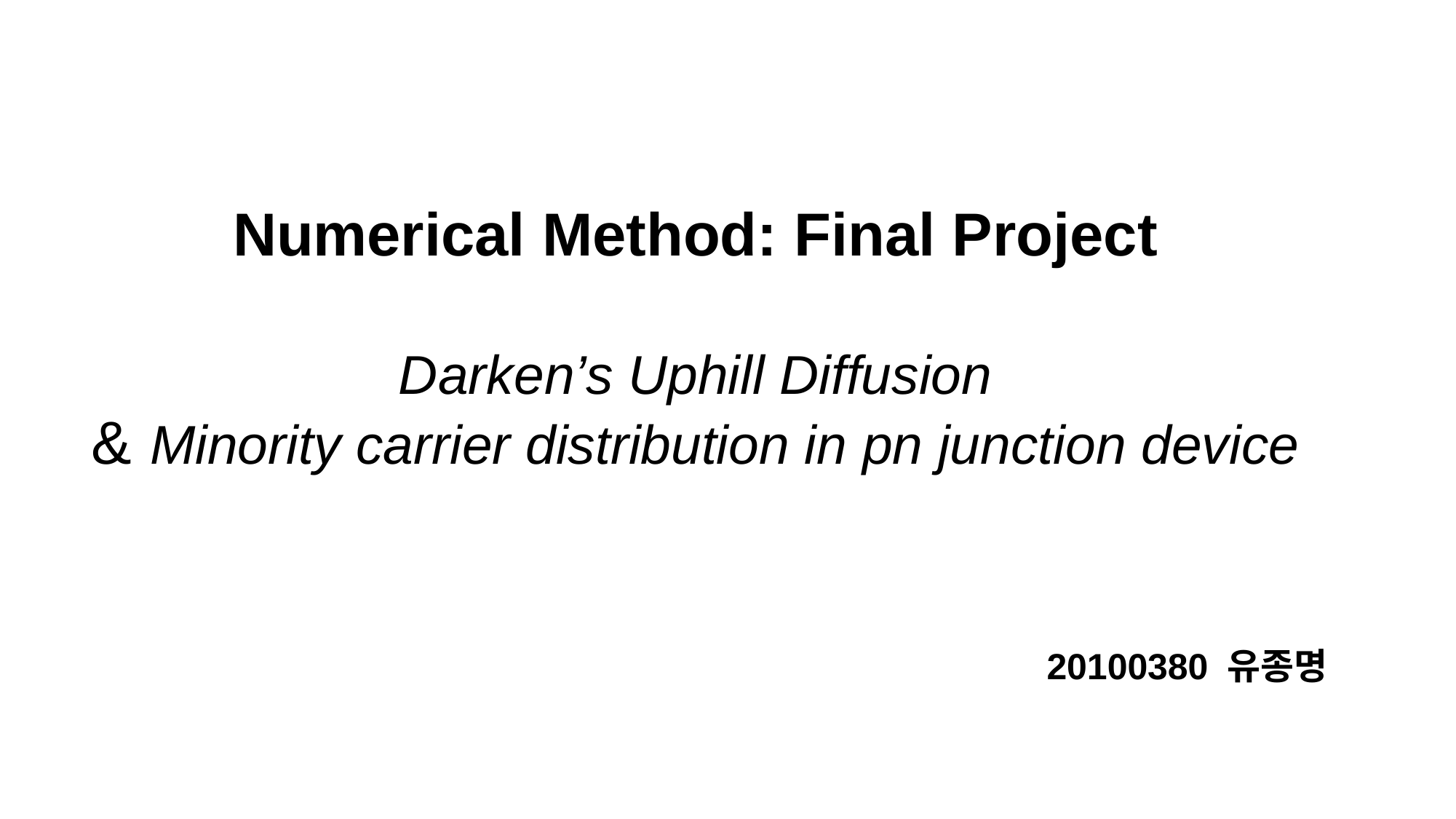

# Numerical Method: Final Project Darken’s Uphill Diffusion & Minority carrier distribution in pn junction device
20100380 유종명